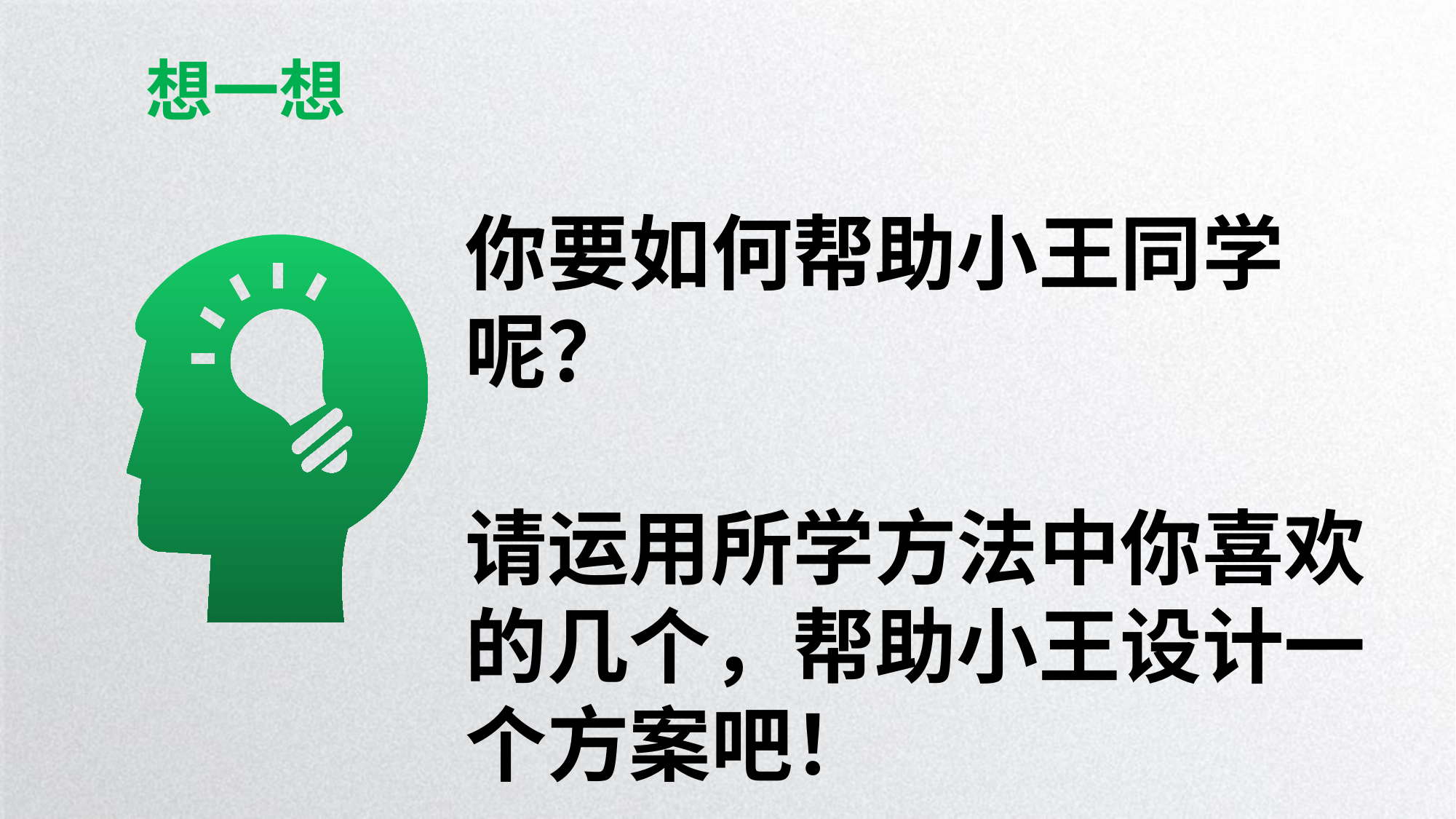

想一想
你要如何帮助小王同学呢？

请运用所学方法中你喜欢的几个，帮助小王设计一个方案吧！